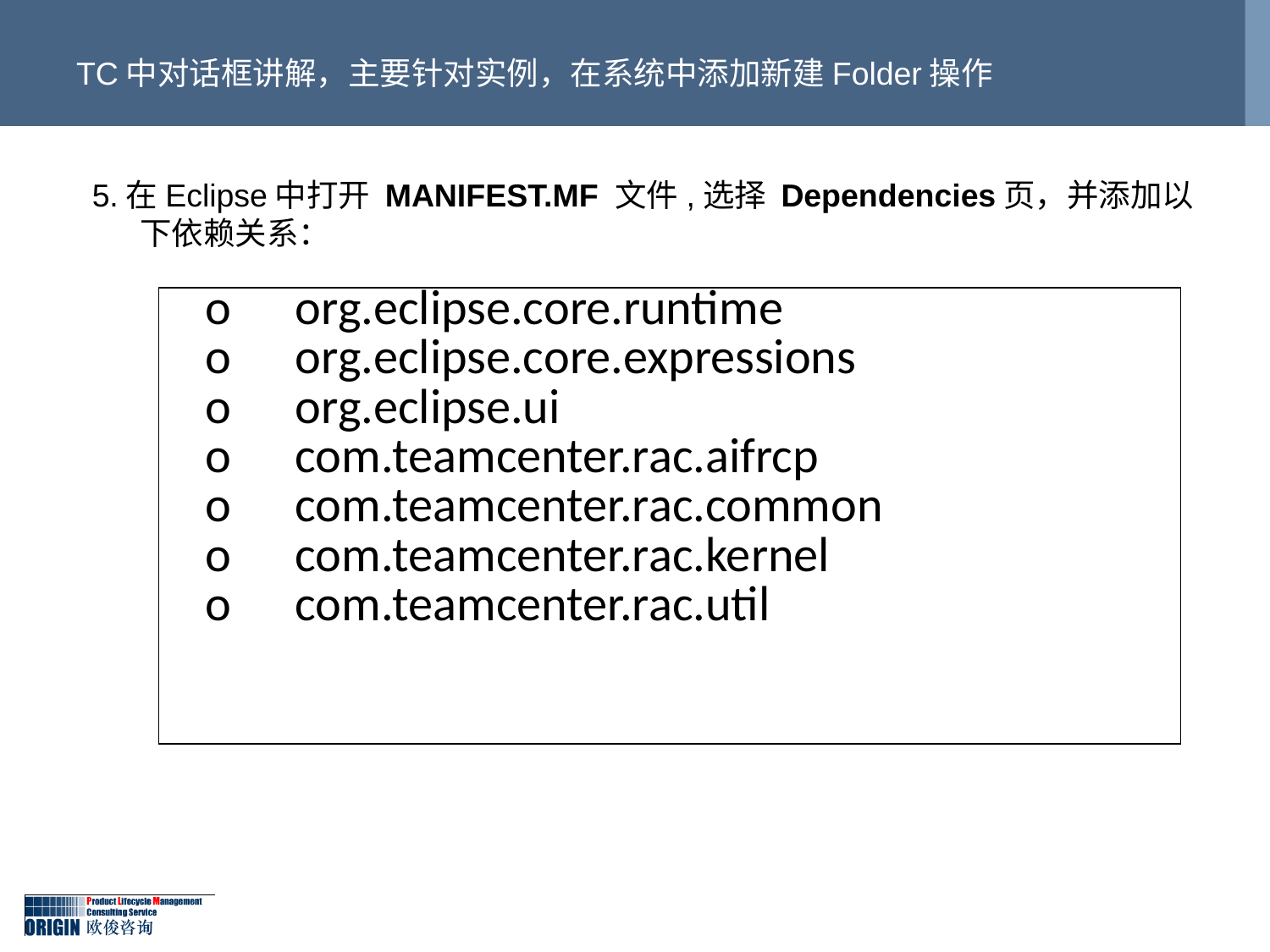

# TC中对话框讲解，主要针对实例，在系统中添加新建Folder操作
5.在Eclipse中打开 MANIFEST.MF 文件,选择 Dependencies页，并添加以下依赖关系：

| o org.eclipse.core.runtime o org.eclipse.core.expressions o org.eclipse.ui o com.teamcenter.rac.aifrcp o com.teamcenter.rac.common o com.teamcenter.rac.kernel o com.teamcenter.rac.util |
| --- |